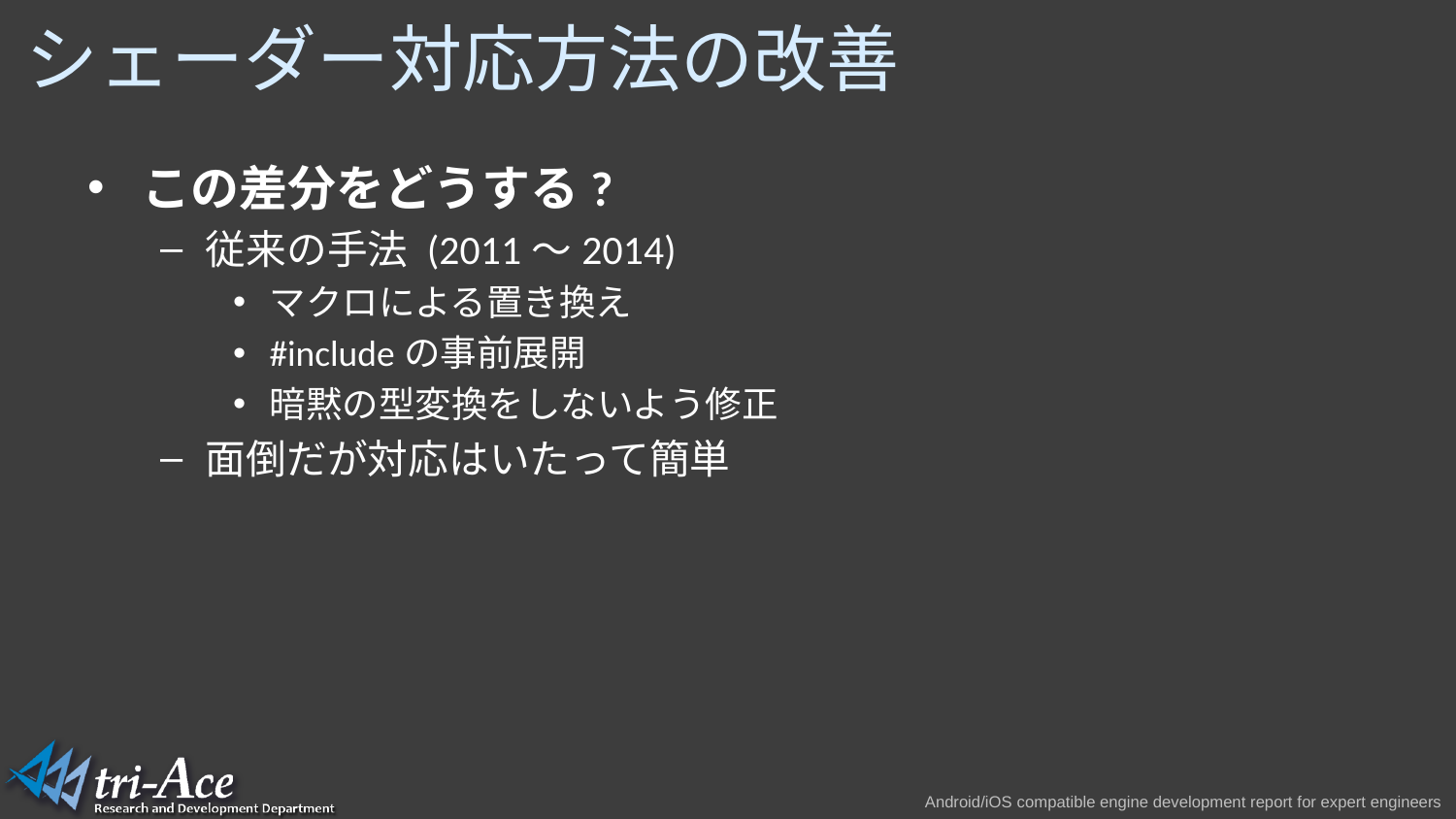

# シェーダー対応方法の改善
この差分をどうする?
従来の手法 (2011～2014)
マクロによる置き換え
#includeの事前展開
暗黙の型変換をしないよう修正
面倒だが対応はいたって簡単